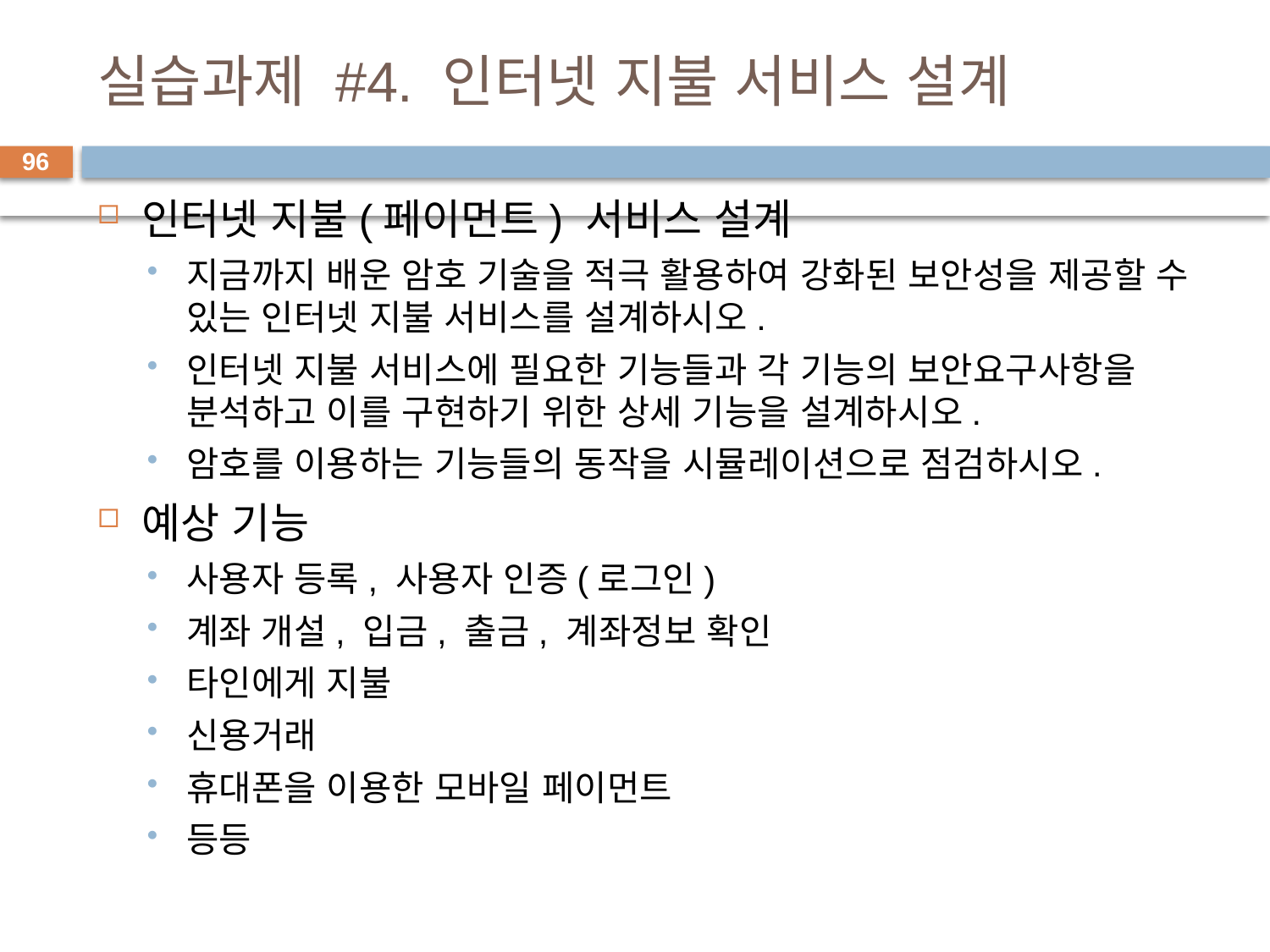

# 실습과제 #4. 인터넷 지불 서비스 설계
96
인터넷 지불(페이먼트) 서비스 설계
지금까지 배운 암호 기술을 적극 활용하여 강화된 보안성을 제공할 수 있는 인터넷 지불 서비스를 설계하시오.
인터넷 지불 서비스에 필요한 기능들과 각 기능의 보안요구사항을 분석하고 이를 구현하기 위한 상세 기능을 설계하시오.
암호를 이용하는 기능들의 동작을 시뮬레이션으로 점검하시오.
예상 기능
사용자 등록, 사용자 인증(로그인)
계좌 개설, 입금, 출금, 계좌정보 확인
타인에게 지불
신용거래
휴대폰을 이용한 모바일 페이먼트
등등